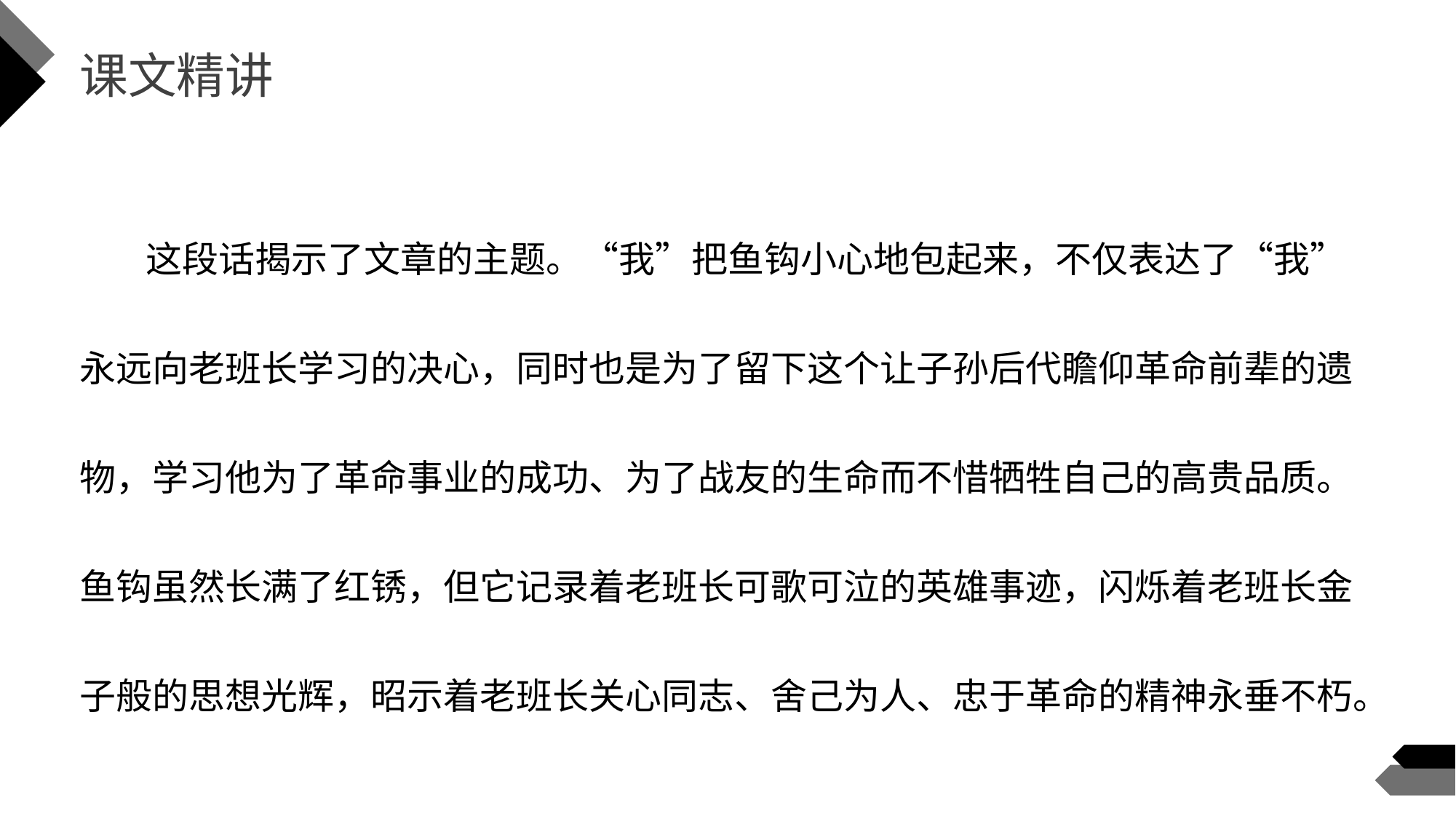

课文精讲
       这段话揭示了文章的主题。“我”把鱼钩小心地包起来，不仅表达了“我”永远向老班长学习的决心，同时也是为了留下这个让子孙后代瞻仰革命前辈的遗物，学习他为了革命事业的成功、为了战友的生命而不惜牺牲自己的高贵品质。鱼钩虽然长满了红锈，但它记录着老班长可歌可泣的英雄事迹，闪烁着老班长金子般的思想光辉，昭示着老班长关心同志、舍己为人、忠于革命的精神永垂不朽。